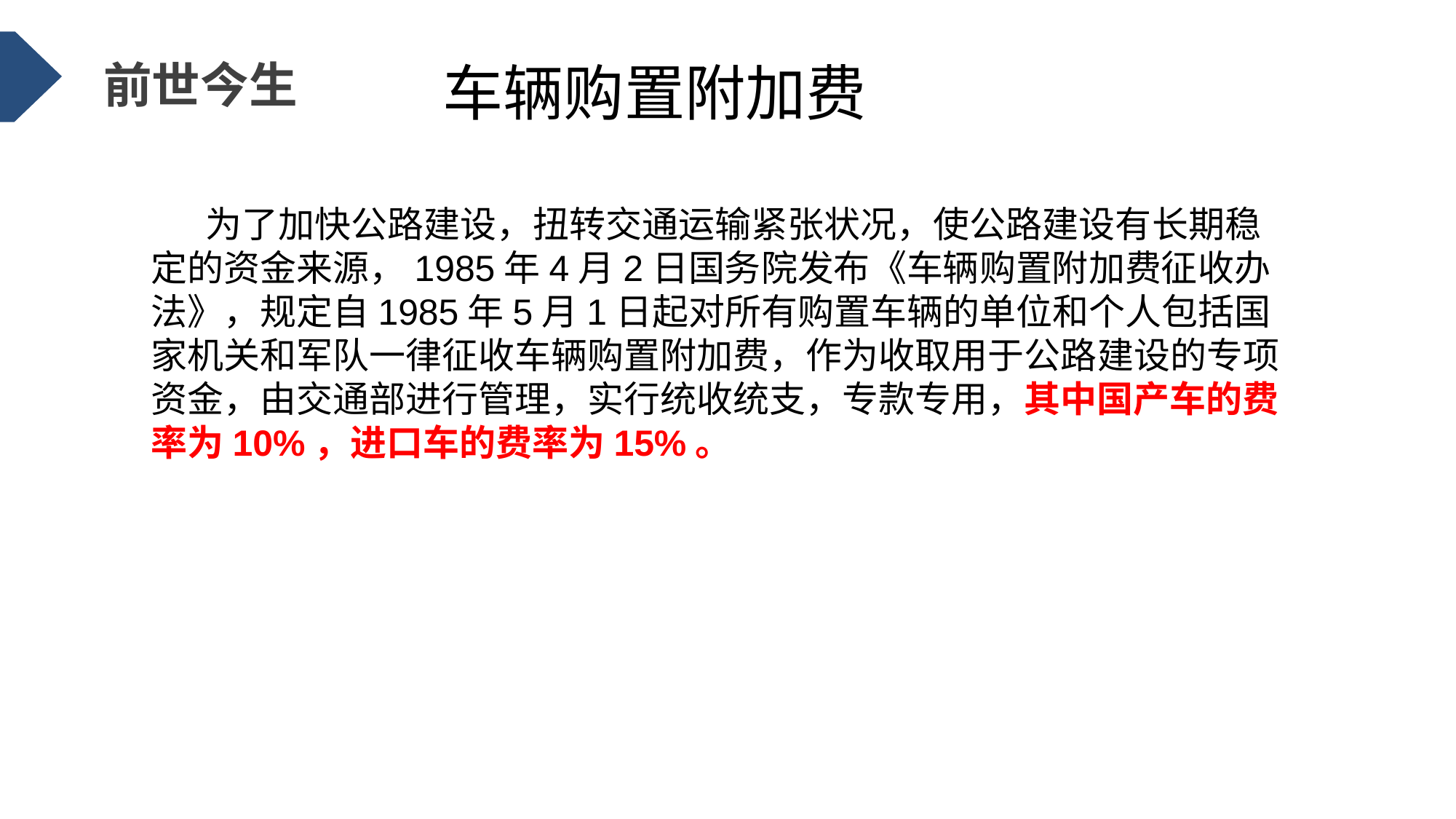

前世今生
车辆购置附加费
为了加快公路建设，扭转交通运输紧张状况，使公路建设有长期稳定的资金来源，1985年4月2日国务院发布《车辆购置附加费征收办法》，规定自1985年5月1日起对所有购置车辆的单位和个人包括国家机关和军队一律征收车辆购置附加费，作为收取用于公路建设的专项资金，由交通部进行管理，实行统收统支，专款专用，其中国产车的费率为10%，进口车的费率为15%。